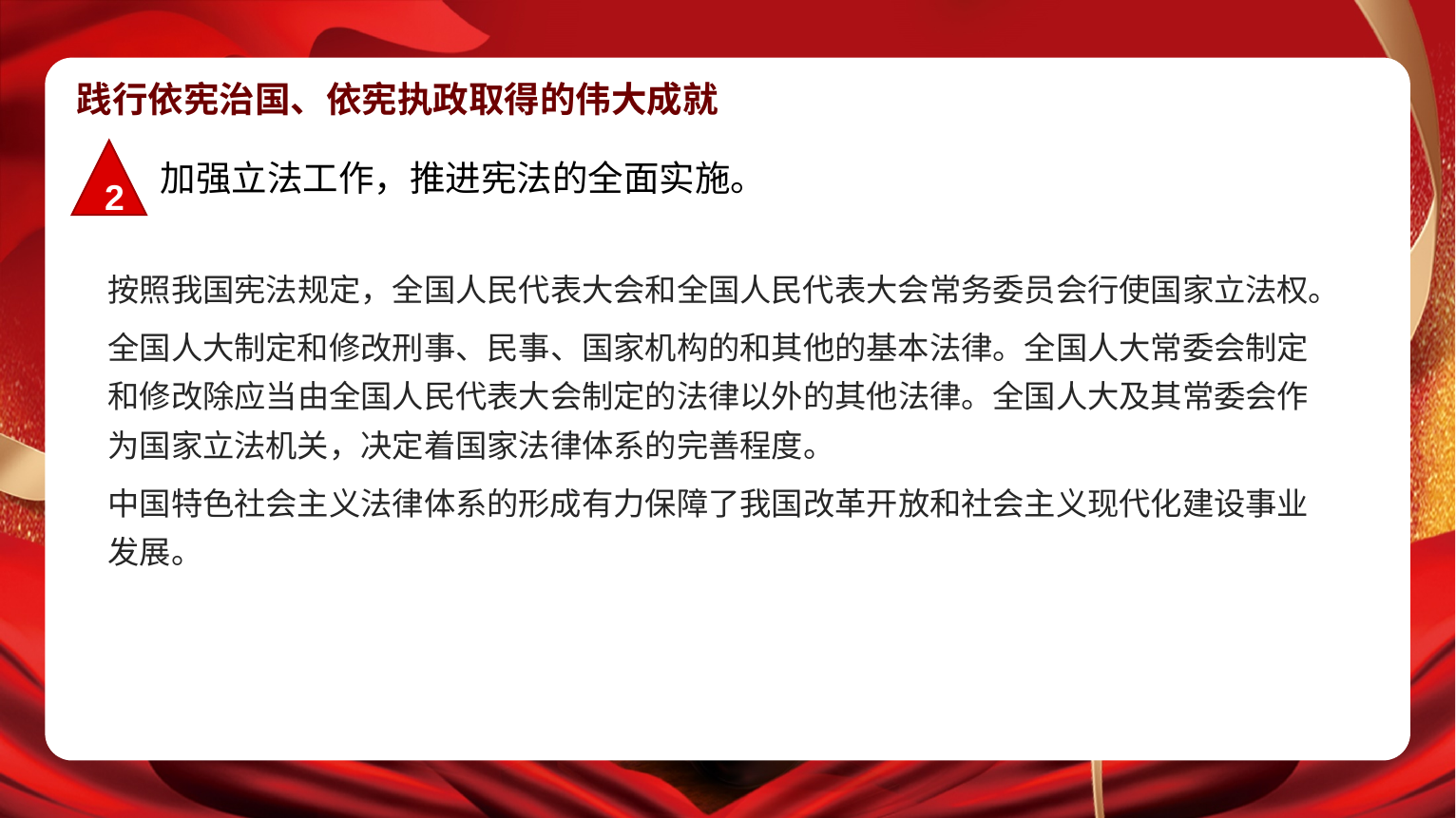

践行依宪治国、依宪执政取得的伟大成就
2
加强立法工作，推进宪法的全面实施。
按照我国宪法规定，全国人民代表大会和全国人民代表大会常务委员会行使国家立法权。
全国人大制定和修改刑事、民事、国家机构的和其他的基本法律。全国人大常委会制定和修改除应当由全国人民代表大会制定的法律以外的其他法律。全国人大及其常委会作为国家立法机关，决定着国家法律体系的完善程度。
中国特色社会主义法律体系的形成有力保障了我国改革开放和社会主义现代化建设事业发展。